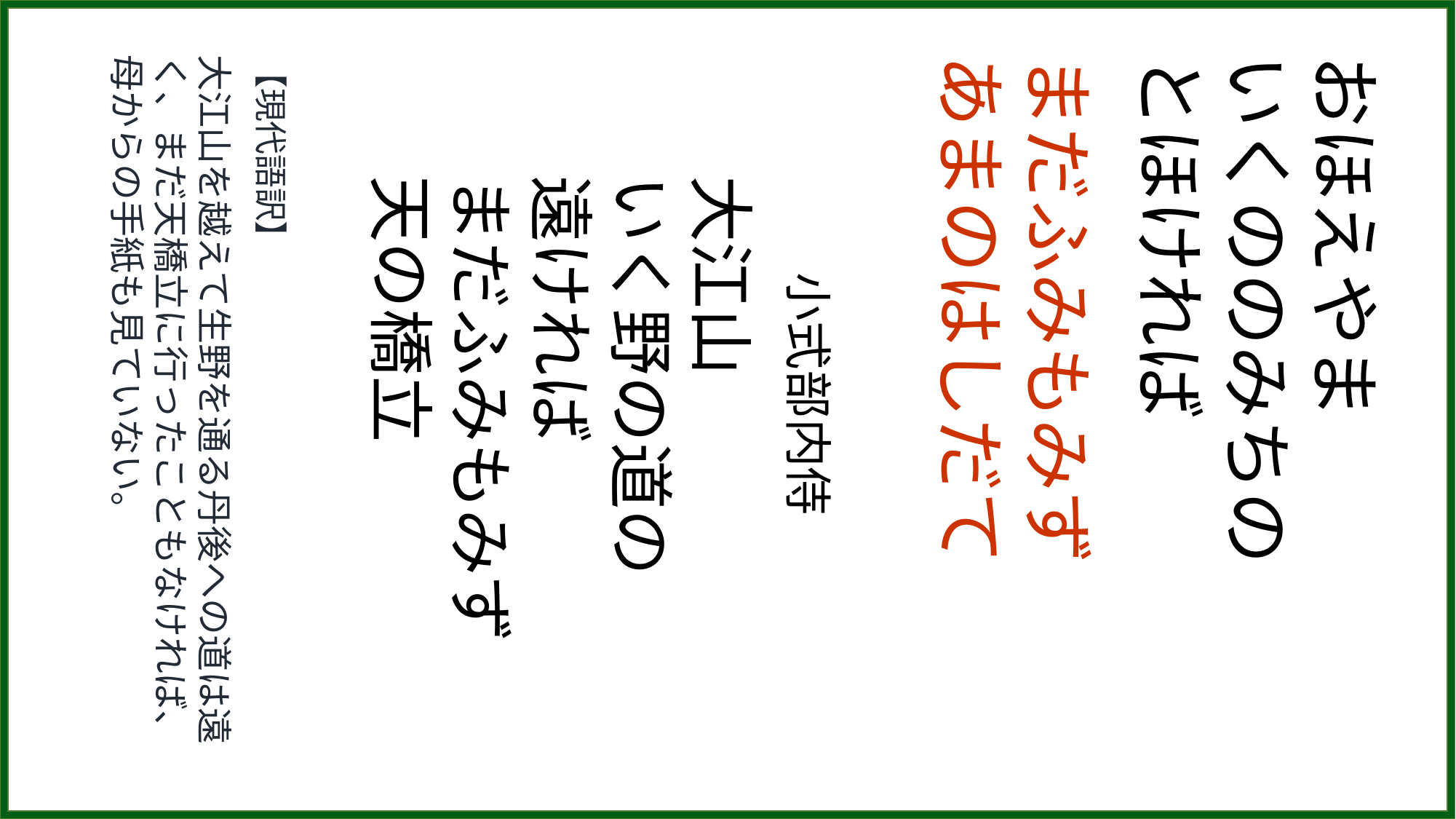

【現代語訳】

大江山を越えて生野を通る丹後への道は遠く、まだ天橋立に行ったこともなければ、母からの手紙も見ていない。
　　小式部内侍

大江山
いく野の道の
遠ければ
まだふみもみず
天の橋立
まだふみもみず
あまのはしだて
おほえやま
いくののみちの
とほければ